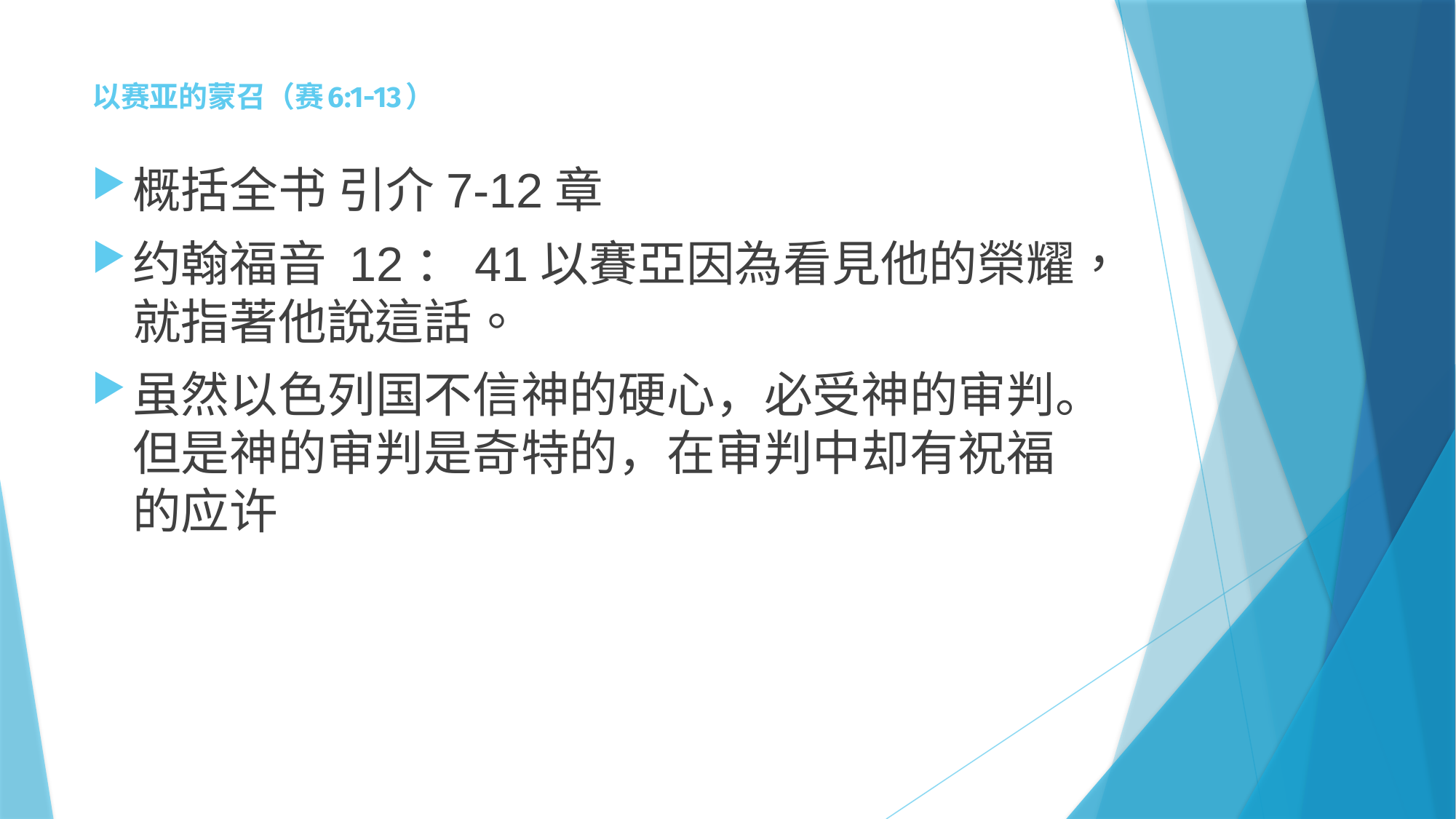

# 以赛亚的蒙召（赛6:1-13）
概括全书 引介7-12章
约翰福音 12：41以賽亞因為看見他的榮耀，就指著他說這話。
虽然以色列国不信神的硬心，必受神的审判。但是神的审判是奇特的，在审判中却有祝福的应许